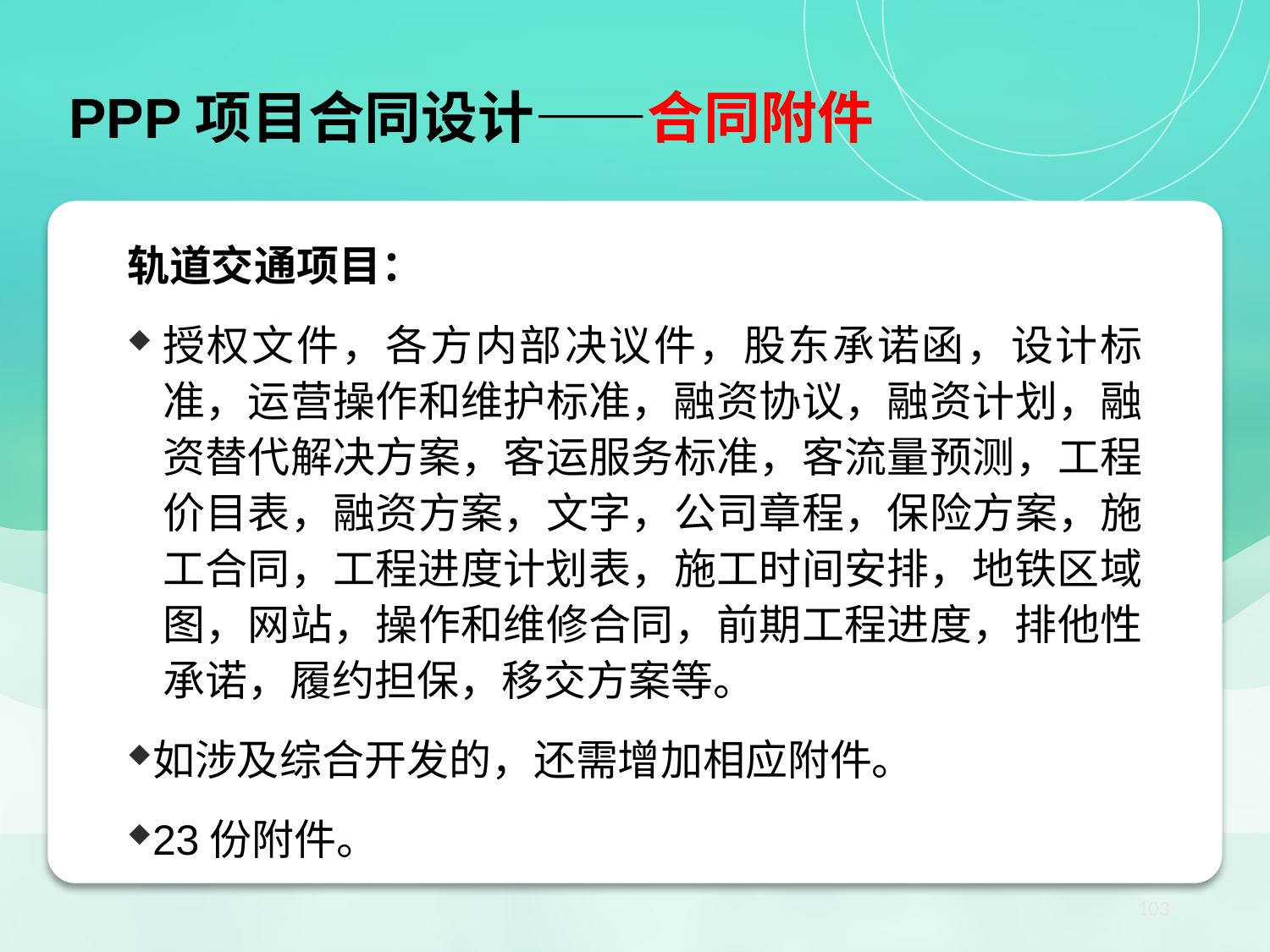

PPP项目合同设计——合同附件
【小结】PPP项目核心法律关系：项目合同
轨道交通项目：
授权文件，各方内部决议件，股东承诺函，设计标准，运营操作和维护标准，融资协议，融资计划，融资替代解决方案，客运服务标准，客流量预测，工程价目表，融资方案，文字，公司章程，保险方案，施工合同，工程进度计划表，施工时间安排，地铁区域图，网站，操作和维修合同，前期工程进度，排他性承诺，履约担保，移交方案等。
如涉及综合开发的，还需增加相应附件。
23份附件。

103